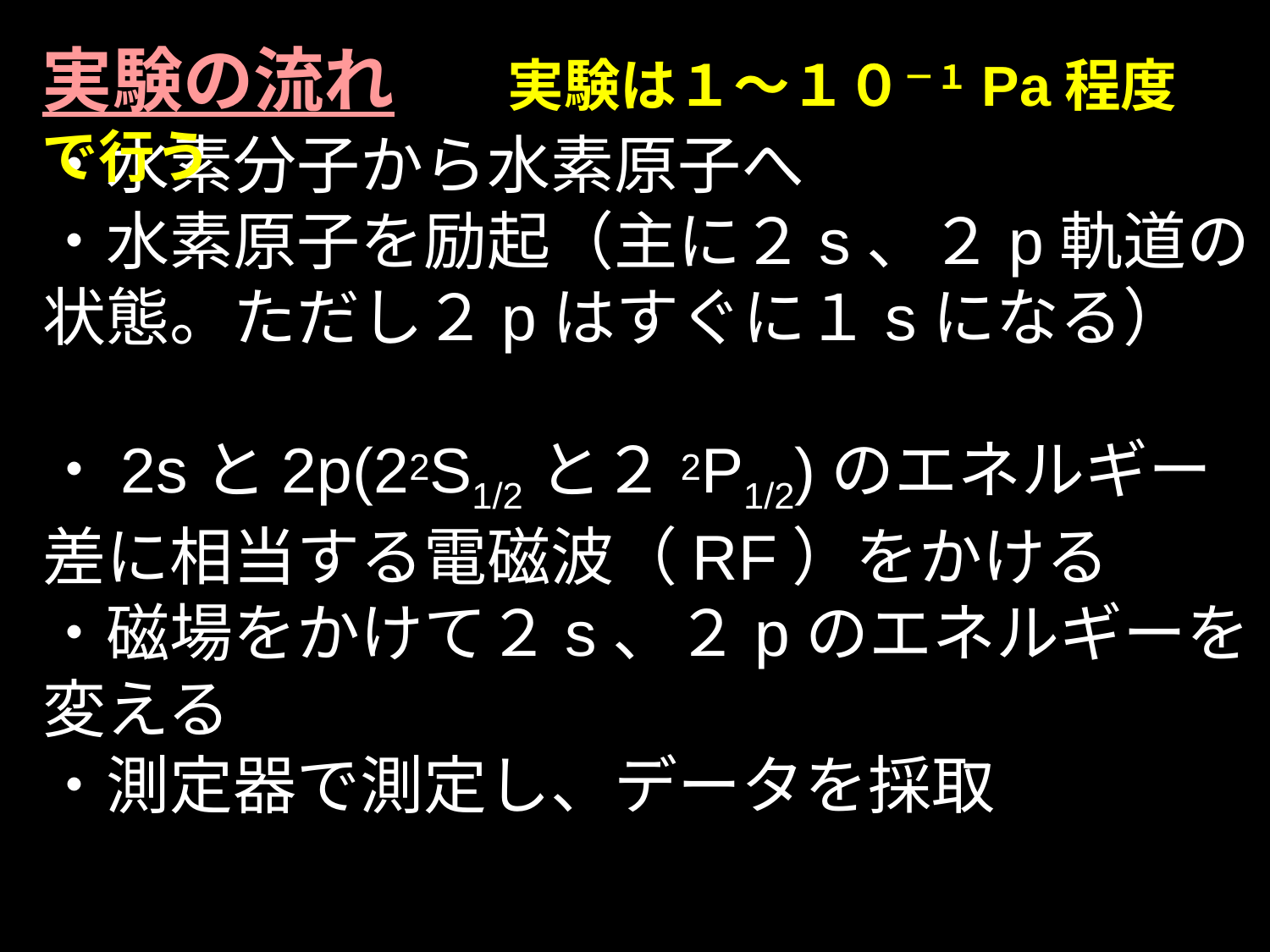

実験の流れ　　実験は１～１０－１Pa程度で行う
・水素分子から水素原子へ
・水素原子を励起（主に２s、２p軌道の状態。ただし２pはすぐに１sになる）

・2sと2p(22S1/2と２2P1/2)のエネルギー差に相当する電磁波（RF）をかける
・磁場をかけて２s、２pのエネルギーを変える
・測定器で測定し、データを採取